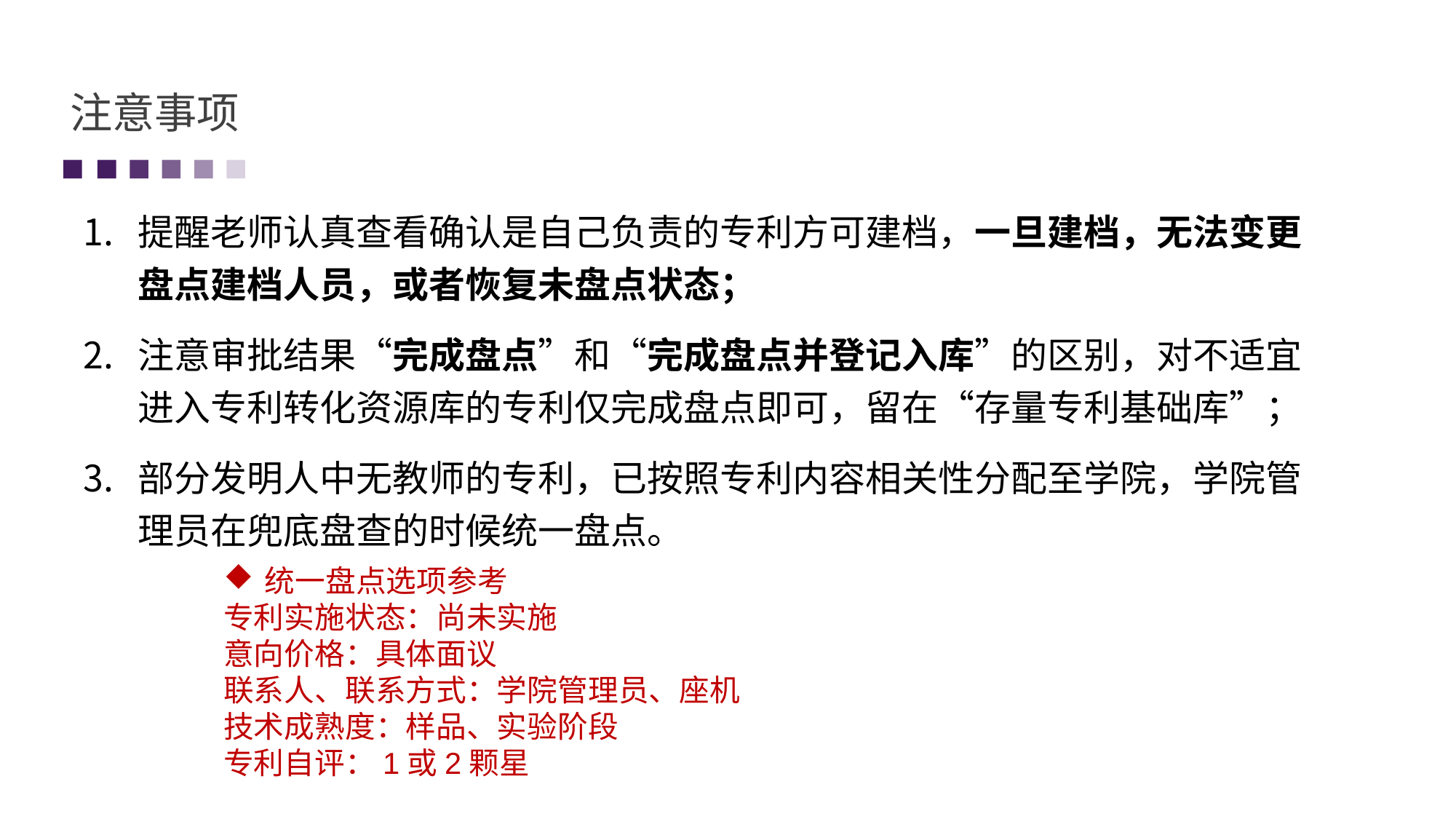

注意事项

提醒老师认真查看确认是自己负责的专利方可建档，一旦建档，无法变更盘点建档人员，或者恢复未盘点状态；
注意审批结果“完成盘点”和“完成盘点并登记入库”的区别，对不适宜进入专利转化资源库的专利仅完成盘点即可，留在“存量专利基础库”；
部分发明人中无教师的专利，已按照专利内容相关性分配至学院，学院管理员在兜底盘查的时候统一盘点。
统一盘点选项参考
专利实施状态：尚未实施
意向价格：具体面议
联系人、联系方式：学院管理员、座机
技术成熟度：样品、实验阶段
专利自评：1或2颗星